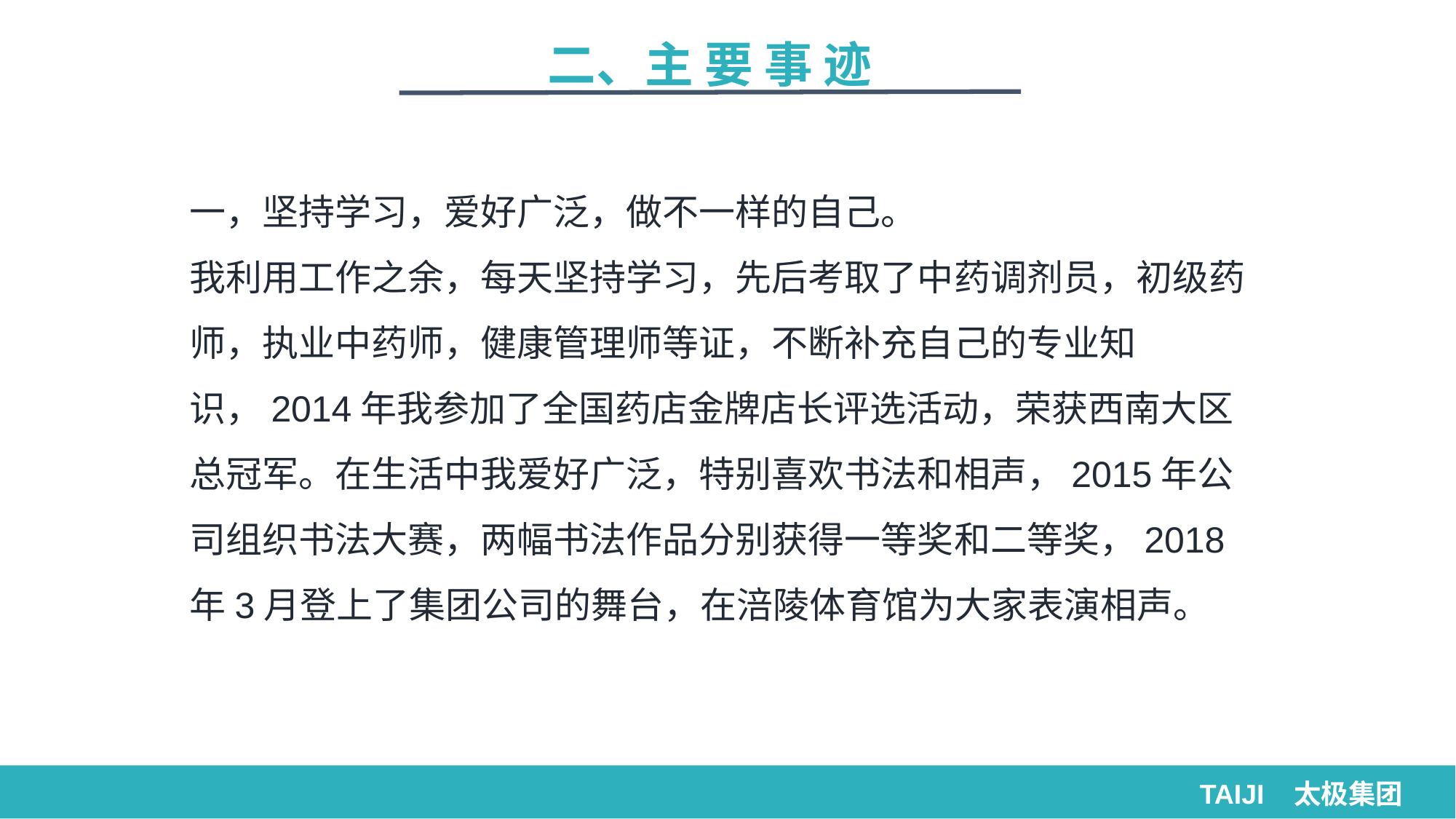

二、主 要 事 迹
一，坚持学习，爱好广泛，做不一样的自己。
我利用工作之余，每天坚持学习，先后考取了中药调剂员，初级药师，执业中药师，健康管理师等证，不断补充自己的专业知识，2014年我参加了全国药店金牌店长评选活动，荣获西南大区总冠军。在生活中我爱好广泛，特别喜欢书法和相声，2015年公司组织书法大赛，两幅书法作品分别获得一等奖和二等奖，2018年3月登上了集团公司的舞台，在涪陵体育馆为大家表演相声。

TAIJI   太极集团